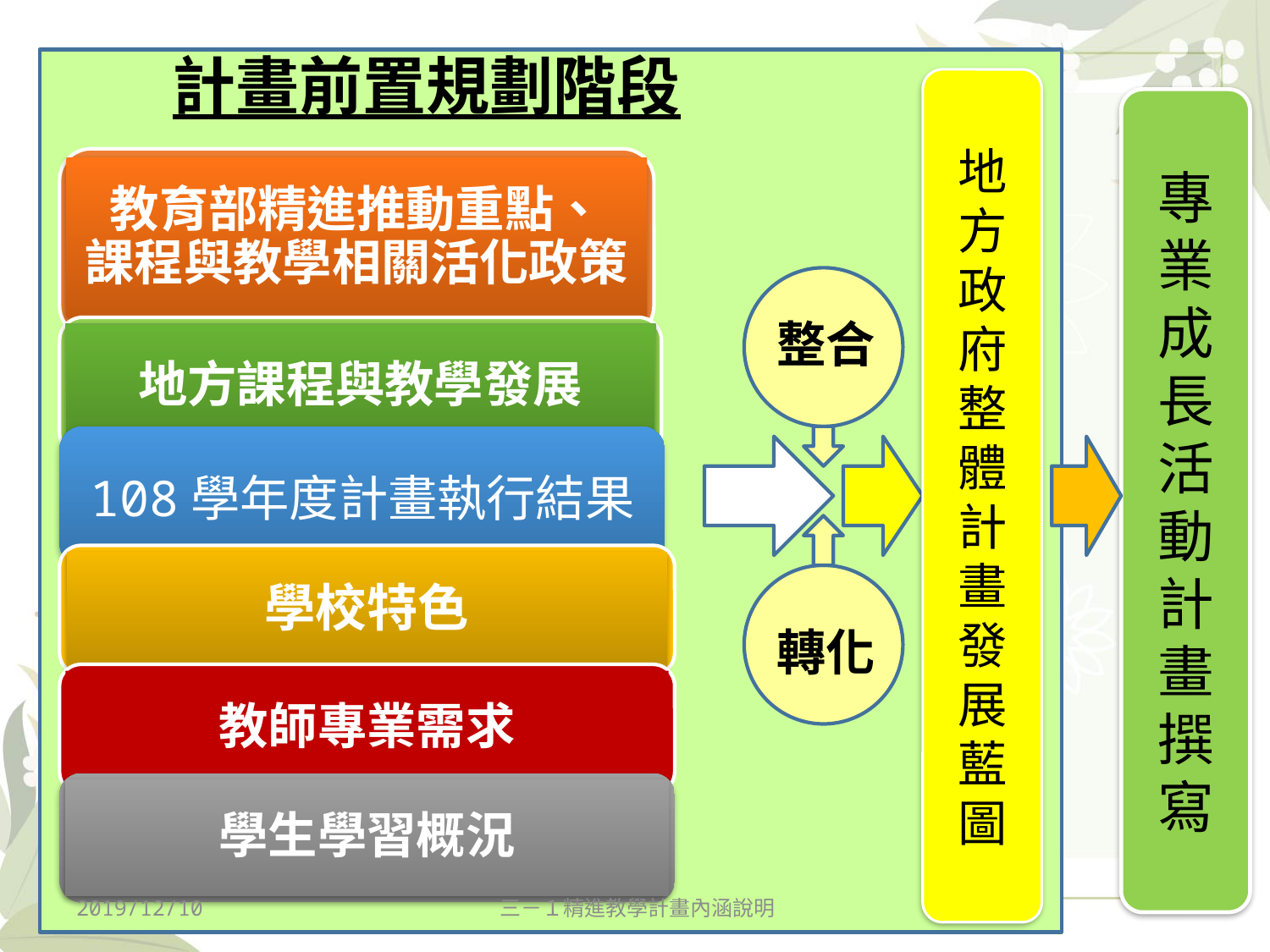

# 計畫前置規劃階段

地方政府整體計畫發展藍圖
專業成長活動計畫撰寫

教育部精進推動重點、
課程與教學相關活化政策

整合

地方課程與教學發展
108學年度計畫執行結果

學校特色

轉化

教師專業需求

學生學習概況
2019/12/10
三－１精進教學計畫內涵說明